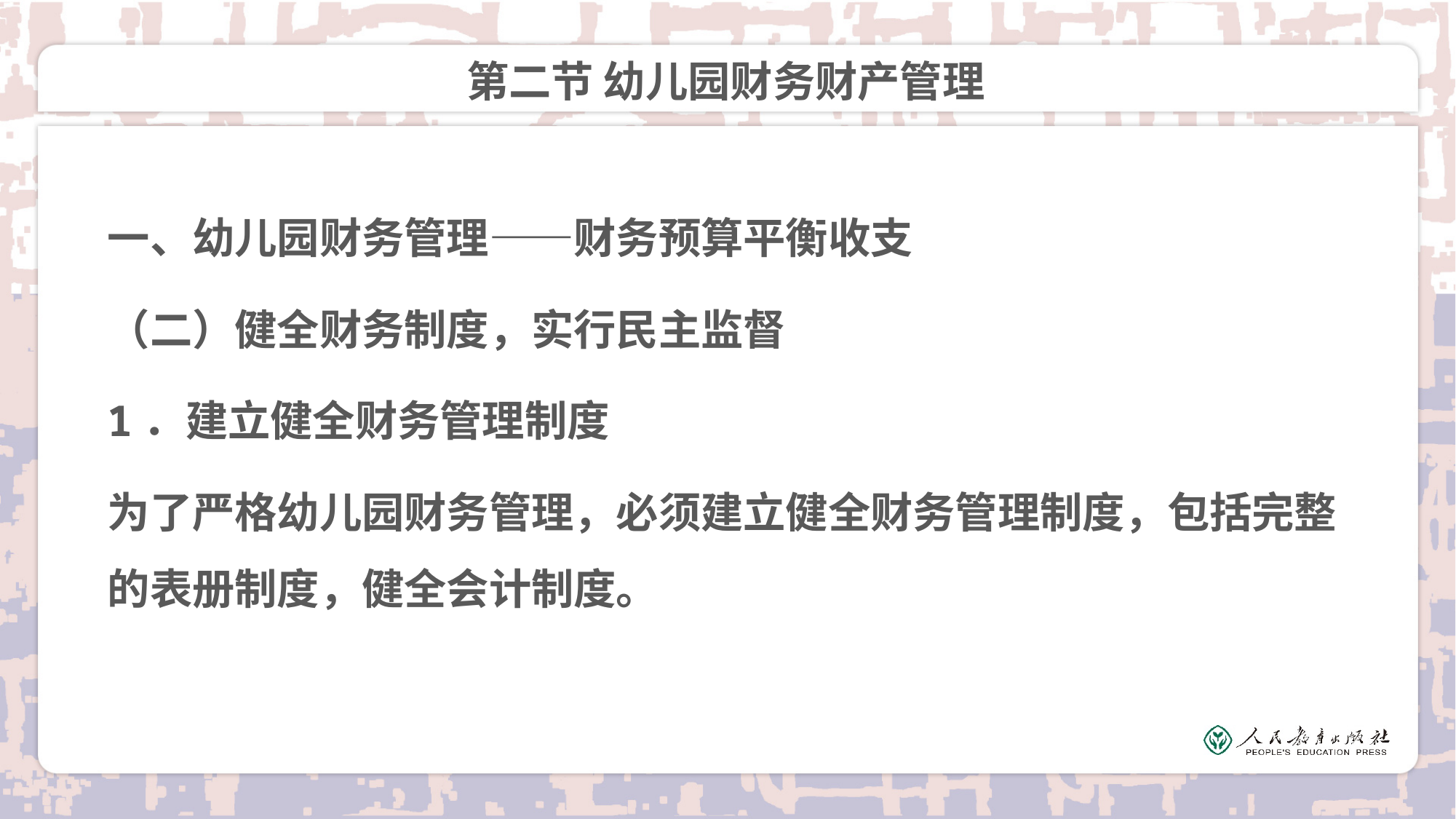

# 第二节 幼儿园财务财产管理
一、幼儿园财务管理——财务预算平衡收支
（二）健全财务制度，实行民主监督
1．建立健全财务管理制度
为了严格幼儿园财务管理，必须建立健全财务管理制度，包括完整的表册制度，健全会计制度。